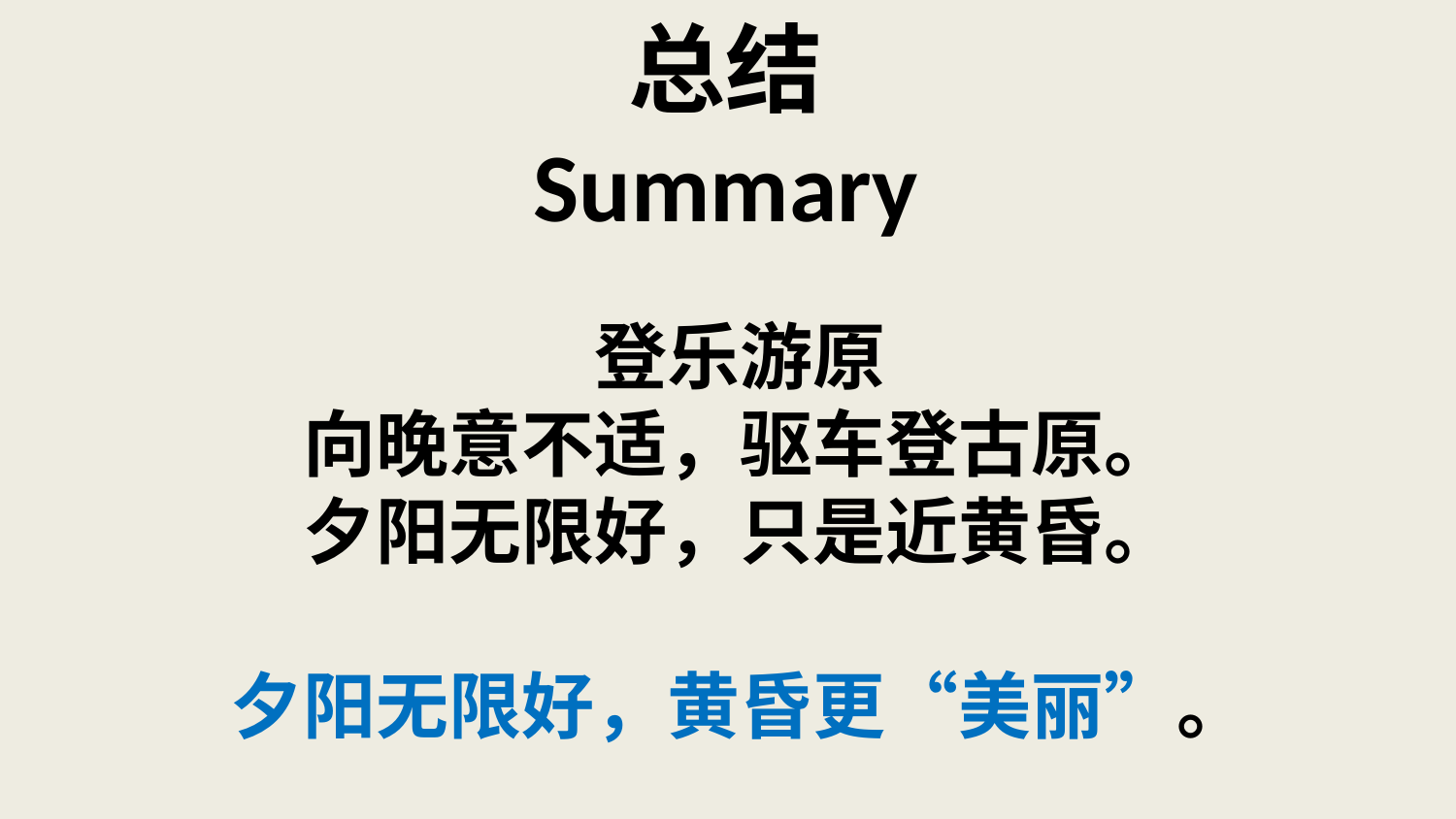

# 总结 Summary
登乐游原
向晚意不适，驱车登古原。
夕阳无限好，只是近黄昏。

夕阳无限好，黄昏更“美丽”。